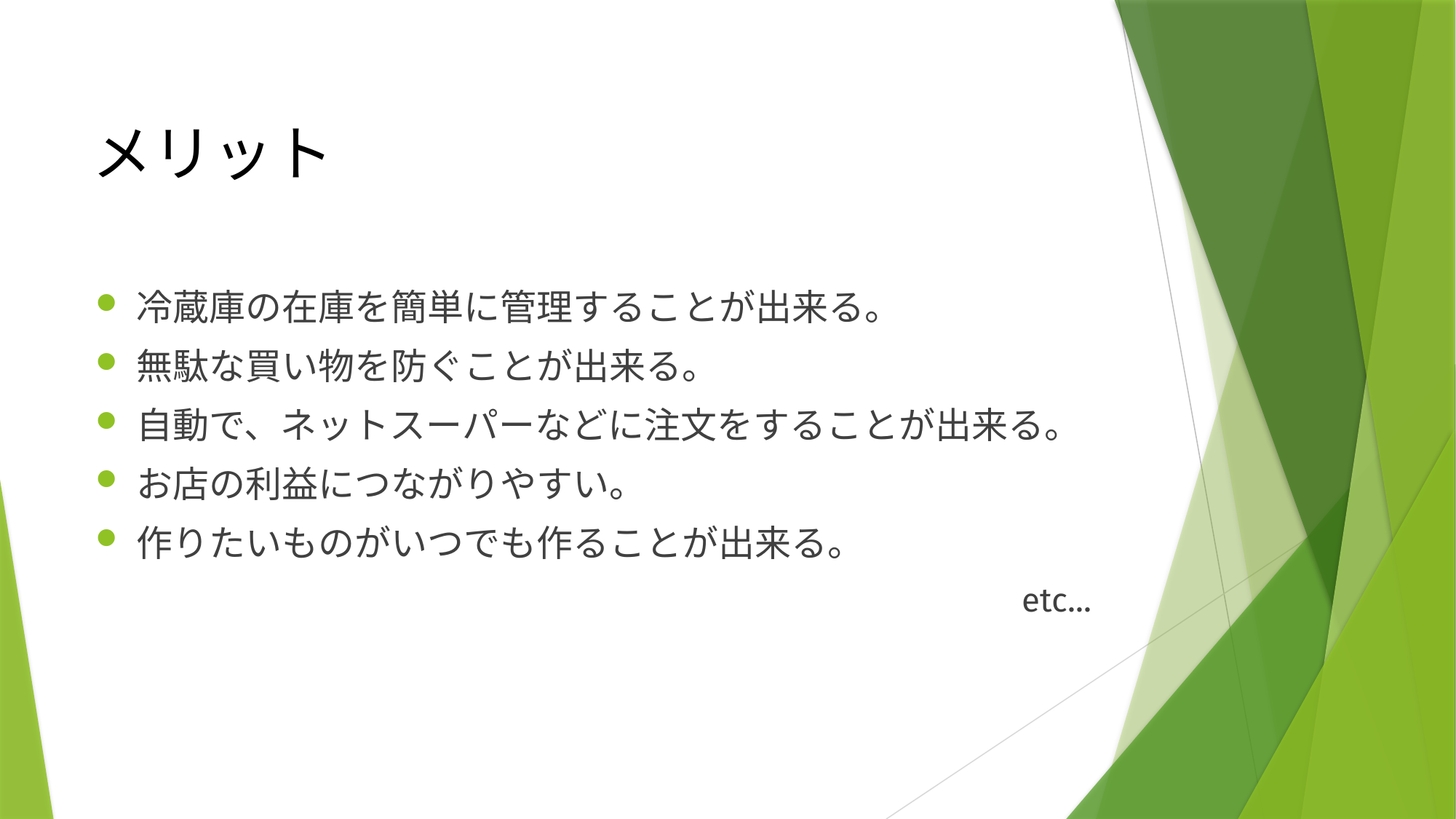

# メリット
冷蔵庫の在庫を簡単に管理することが出来る。
無駄な買い物を防ぐことが出来る。
自動で、ネットスーパーなどに注文をすることが出来る。
お店の利益につながりやすい。
作りたいものがいつでも作ることが出来る。
etc...